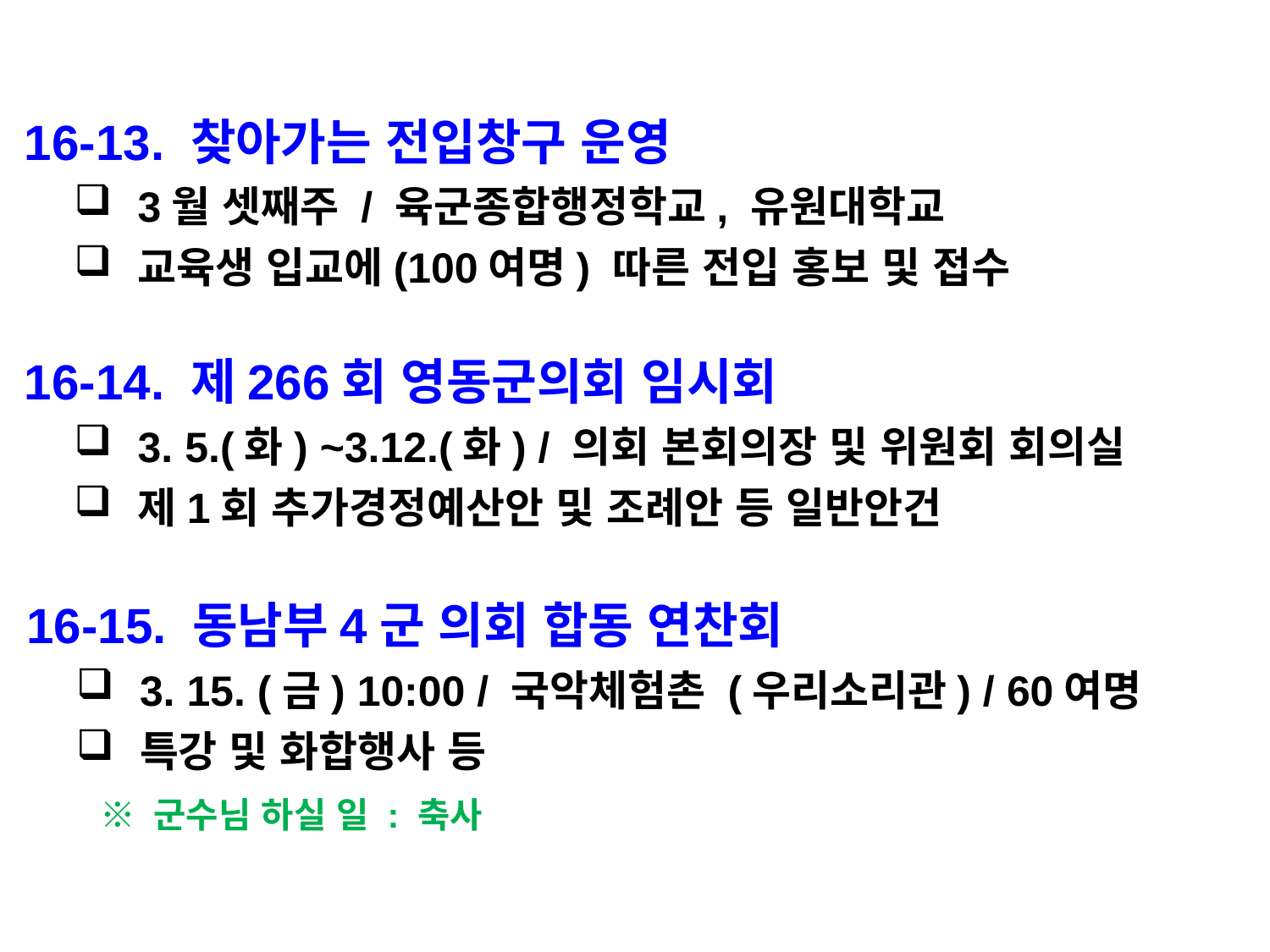

16-13. 찾아가는 전입창구 운영
3월 셋째주 / 육군종합행정학교, 유원대학교
교육생 입교에(100여명) 따른 전입 홍보 및 접수

 16-14. 제266회 영동군의회 임시회
3. 5.(화) ~3.12.(화) / 의회 본회의장 및 위원회 회의실
제1회 추가경정예산안 및 조례안 등 일반안건

 16-15. 동남부4군 의회 합동 연찬회
3. 15. (금) 10:00 / 국악체험촌 (우리소리관) / 60여명
특강 및 화합행사 등
  ※ 군수님 하실 일 : 축사